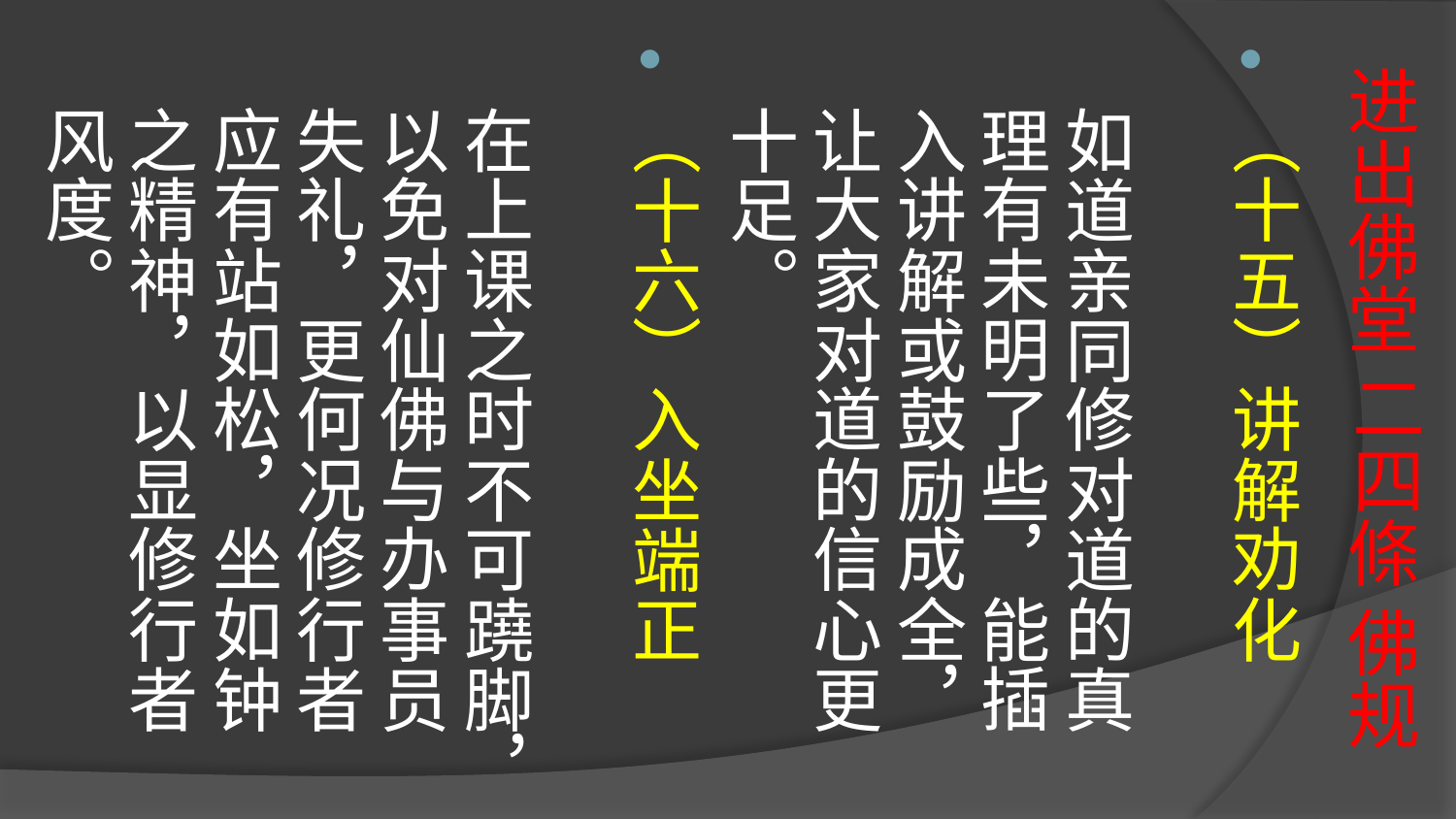

# 进出佛堂 二四條 佛规
（十五）讲解劝化
如道亲同修对道的真理有未明了些，能插入讲解或鼓励成全，让大家对道的信心更十足。
（十六）入坐端正
在上课之时不可蹺脚，以免对仙佛与办事员失礼，更何况修行者应有站如松，坐如钟之精神，以显修行者风度。